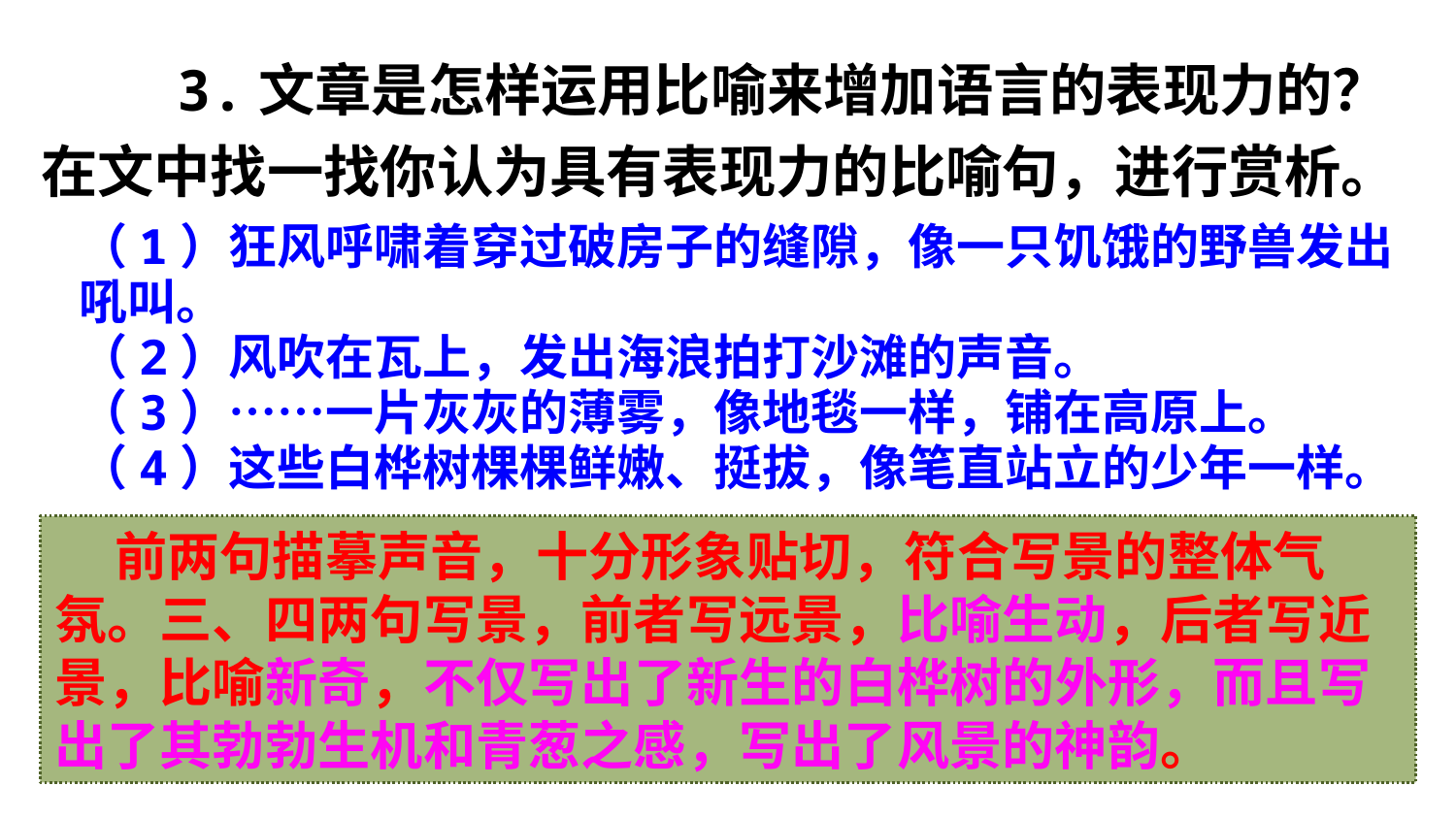

3.文章是怎样运用比喻来增加语言的表现力的？在文中找一找你认为具有表现力的比喻句，进行赏析。
（1）狂风呼啸着穿过破房子的缝隙，像一只饥饿的野兽发出吼叫。
（2）风吹在瓦上，发出海浪拍打沙滩的声音。
（3）……一片灰灰的薄雾，像地毯一样，铺在高原上。
（4）这些白桦树棵棵鲜嫩、挺拔，像笔直站立的少年一样。
    前两句描摹声音，十分形象贴切，符合写景的整体气氛。三、四两句写景，前者写远景，比喻生动，后者写近景，比喻新奇，不仅写出了新生的白桦树的外形，而且写出了其勃勃生机和青葱之感，写出了风景的神韵。